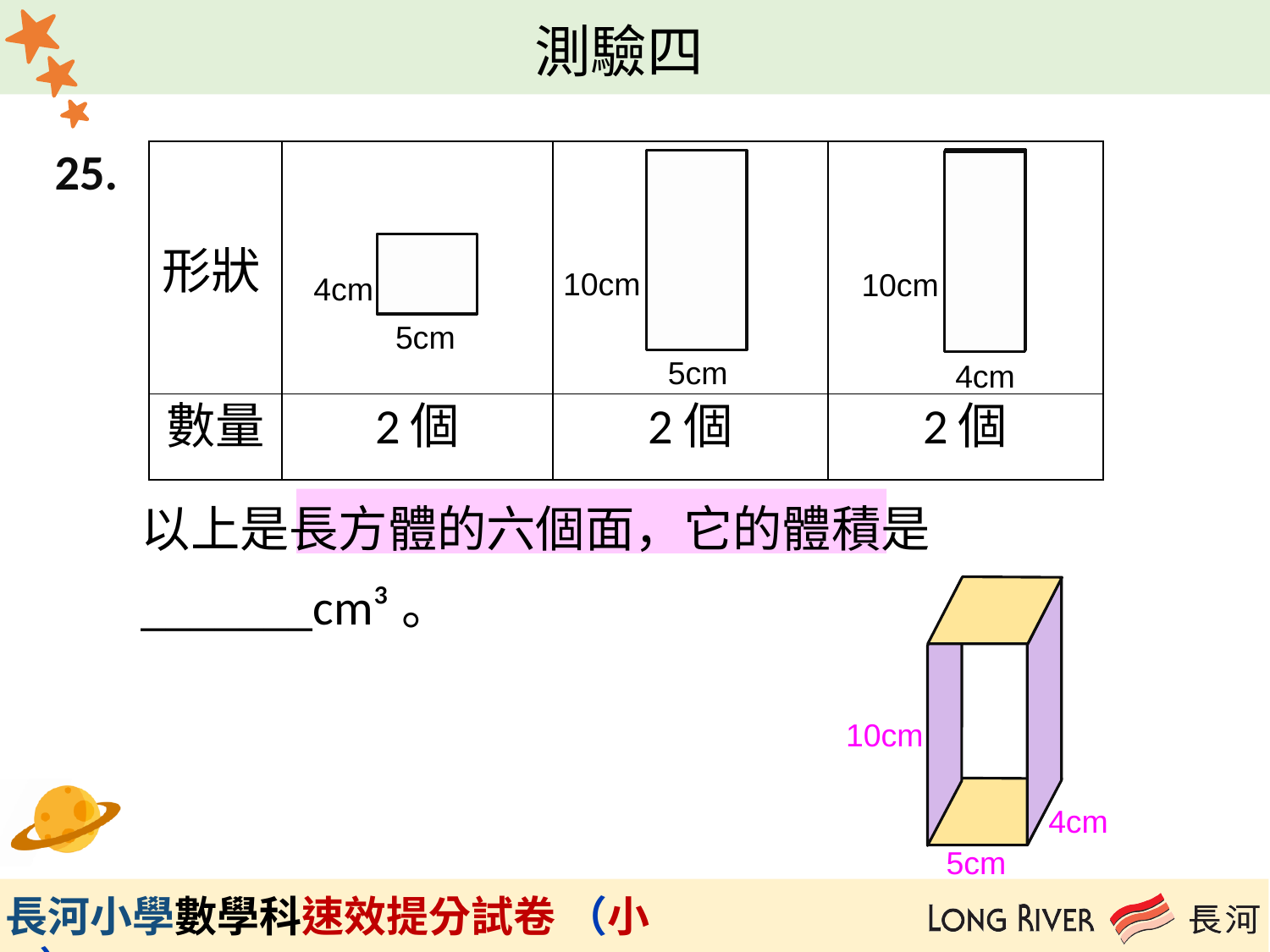

25.
| 形狀 |  |  |  |
| --- | --- | --- | --- |
| 數量 | 2個 | 2個 | 2個 |

10cm
5cm

10cm
4cm

4cm
5cm

以上是長方體的六個面，它的體積是_______cm³。

10cm

4cm
5cm